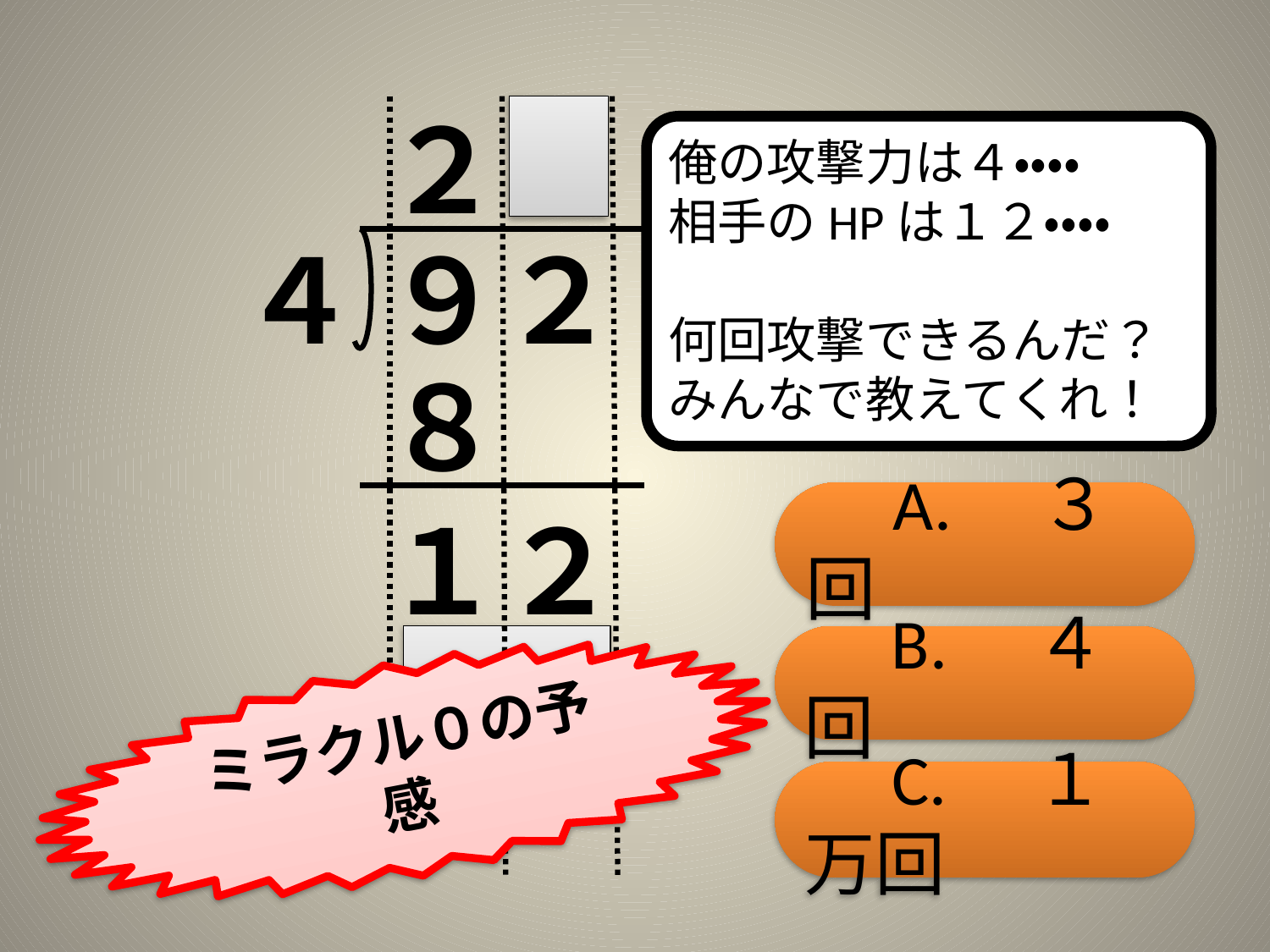

２

俺の攻撃力は４・・・・
相手のHPは１２・・・・

何回攻撃できるんだ？
みんなで教えてくれ！

４
９
２

８
　A.　３回
１
２

　B.　４回
ミラクル０の予感
　C.　１万回